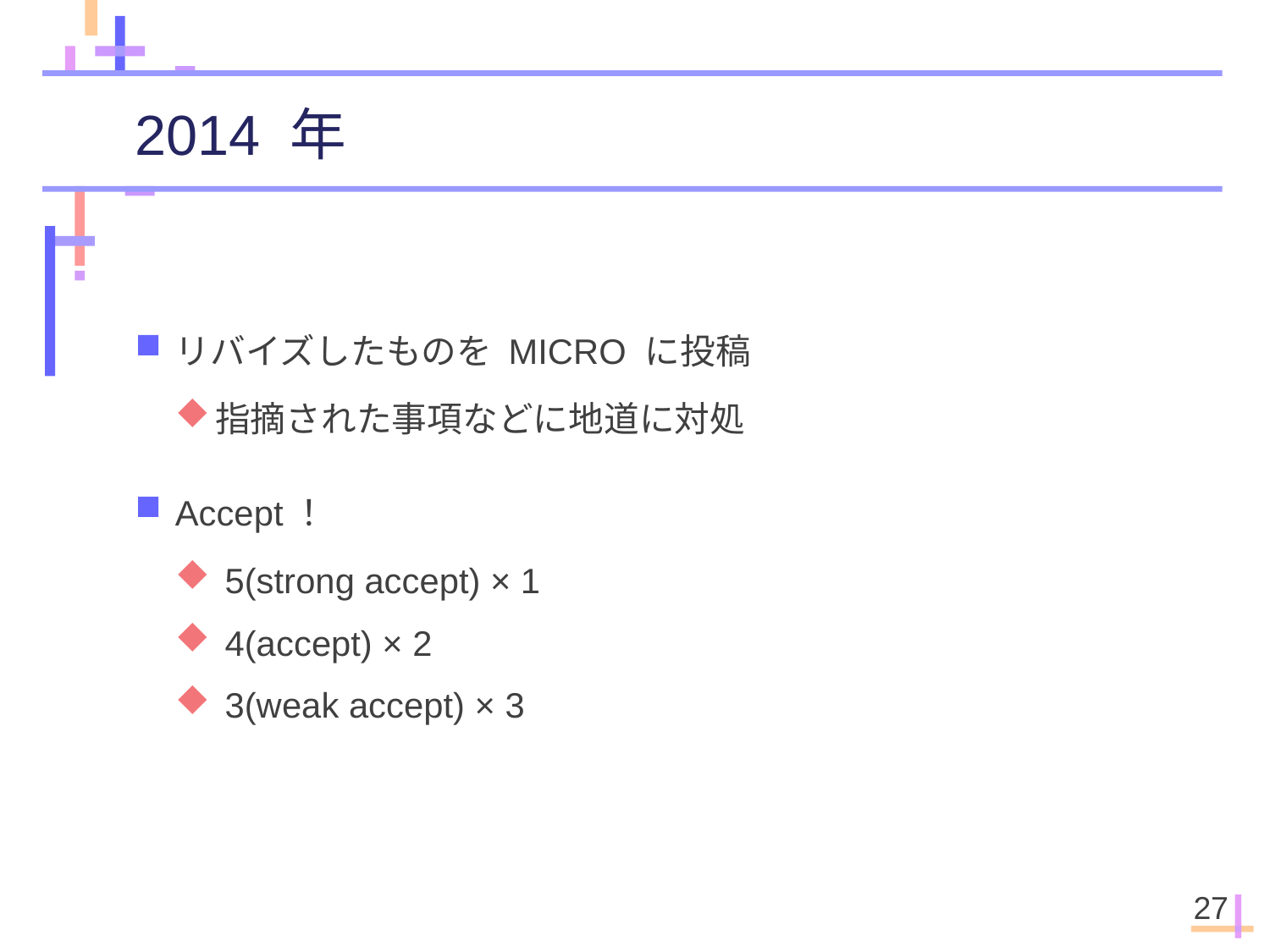

# 2014 年
リバイズしたものを MICRO に投稿
指摘された事項などに地道に対処
Accept！
 5(strong accept) × 1
 4(accept) × 2
 3(weak accept) × 3

27